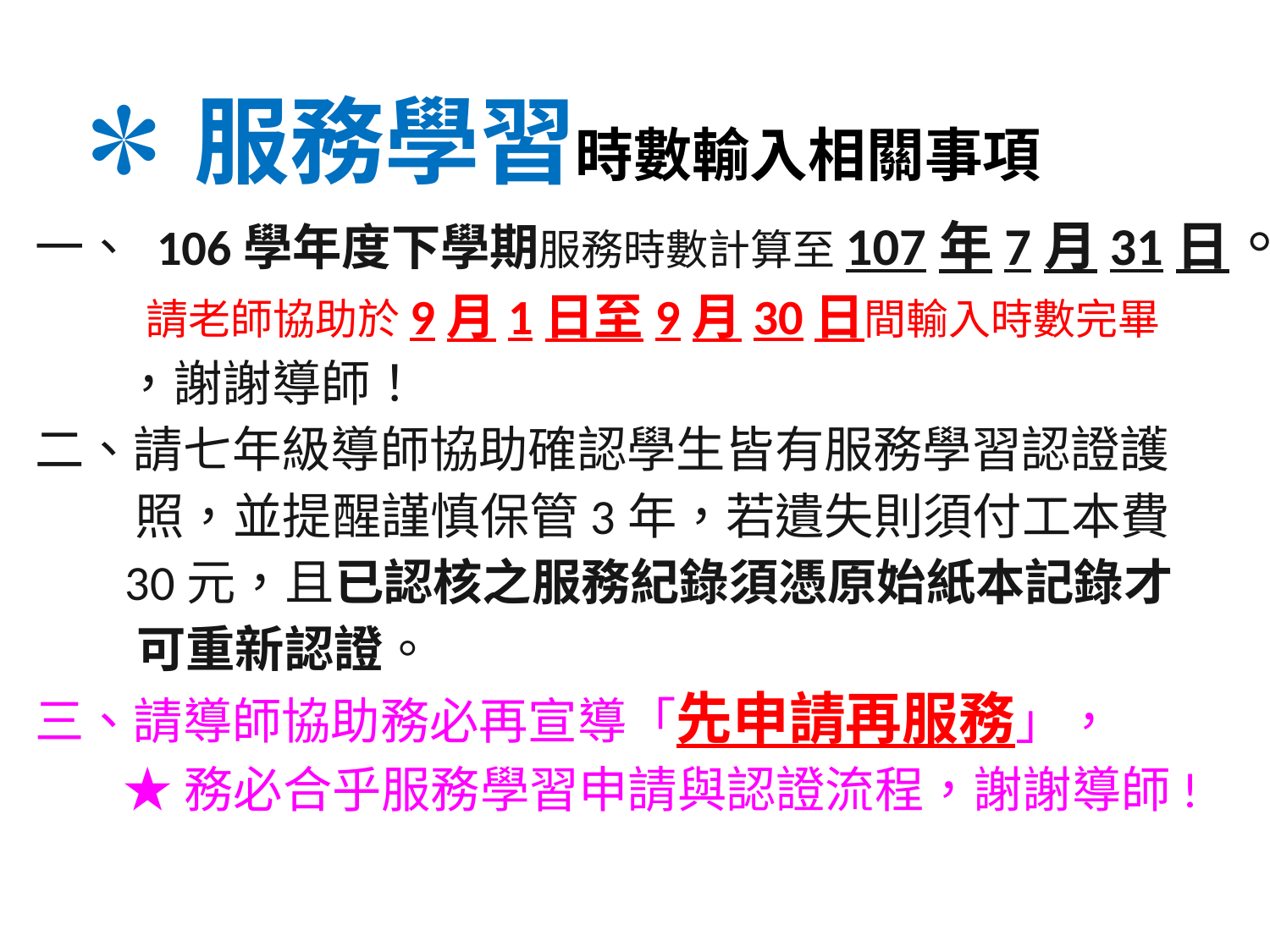

# ✽服務學習時數輸入相關事項
一、 106學年度下學期服務時數計算至107年7月31日。
         請老師協助於9月1日至9月30日間輸入時數完畢
       ，謝謝導師！
二、請七年級導師協助確認學生皆有服務學習認證護
        照，並提醒謹慎保管3年，若遺失則須付工本費
        30元，且已認核之服務紀錄須憑原始紙本記錄才
        可重新認證。
三、請導師協助務必再宣導「先申請再服務」，
        ★務必合乎服務學習申請與認證流程，謝謝導師!